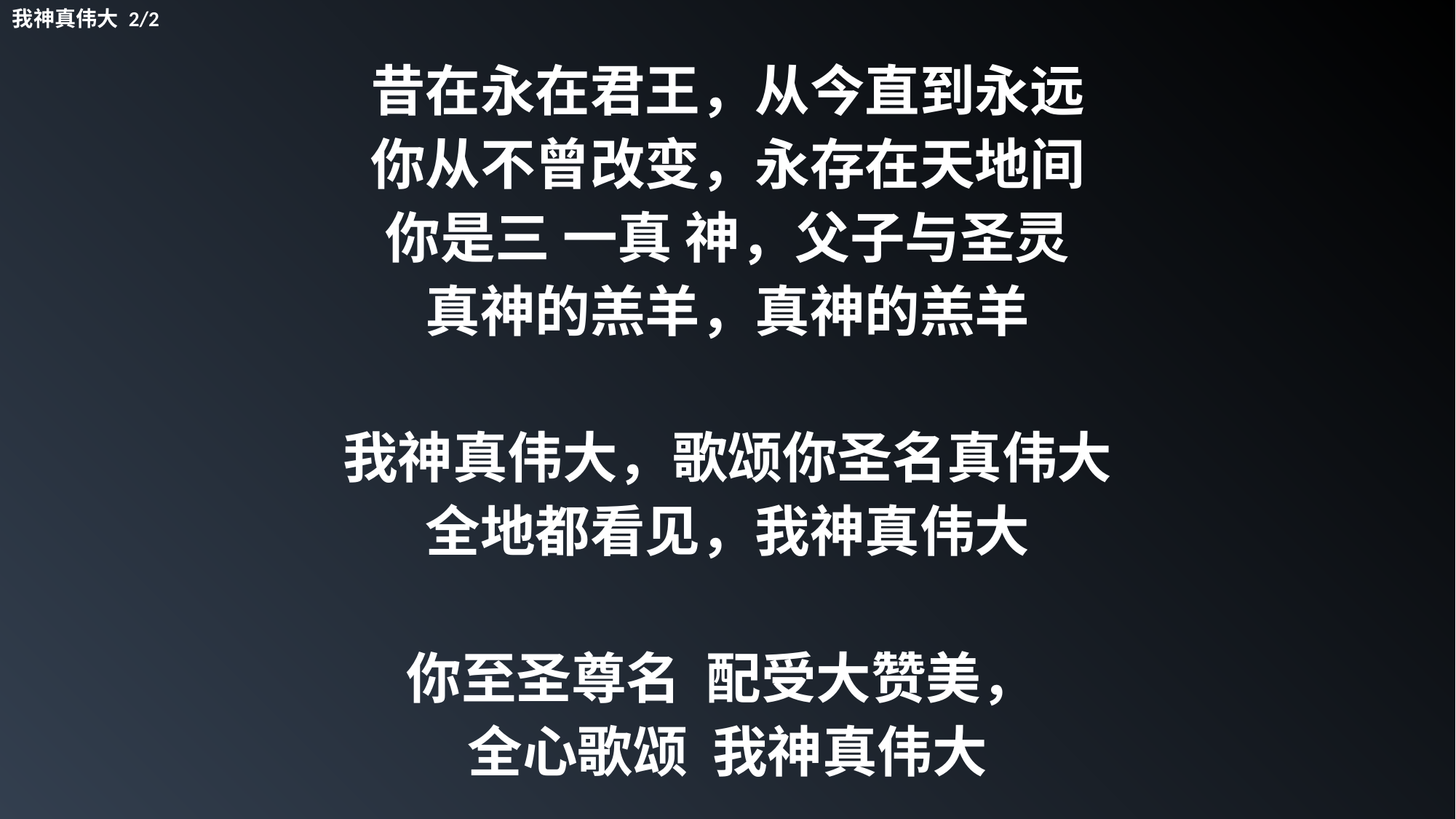

我神真伟大 2/2
昔在永在君王，从今直到永远
你从不曾改变，永存在天地间
你是三 一真 神，父子与圣灵
真神的羔羊，真神的羔羊

我神真伟大，歌颂你圣名真伟大
全地都看见，我神真伟大

你至圣尊名  配受大赞美，
全心歌颂  我神真伟大